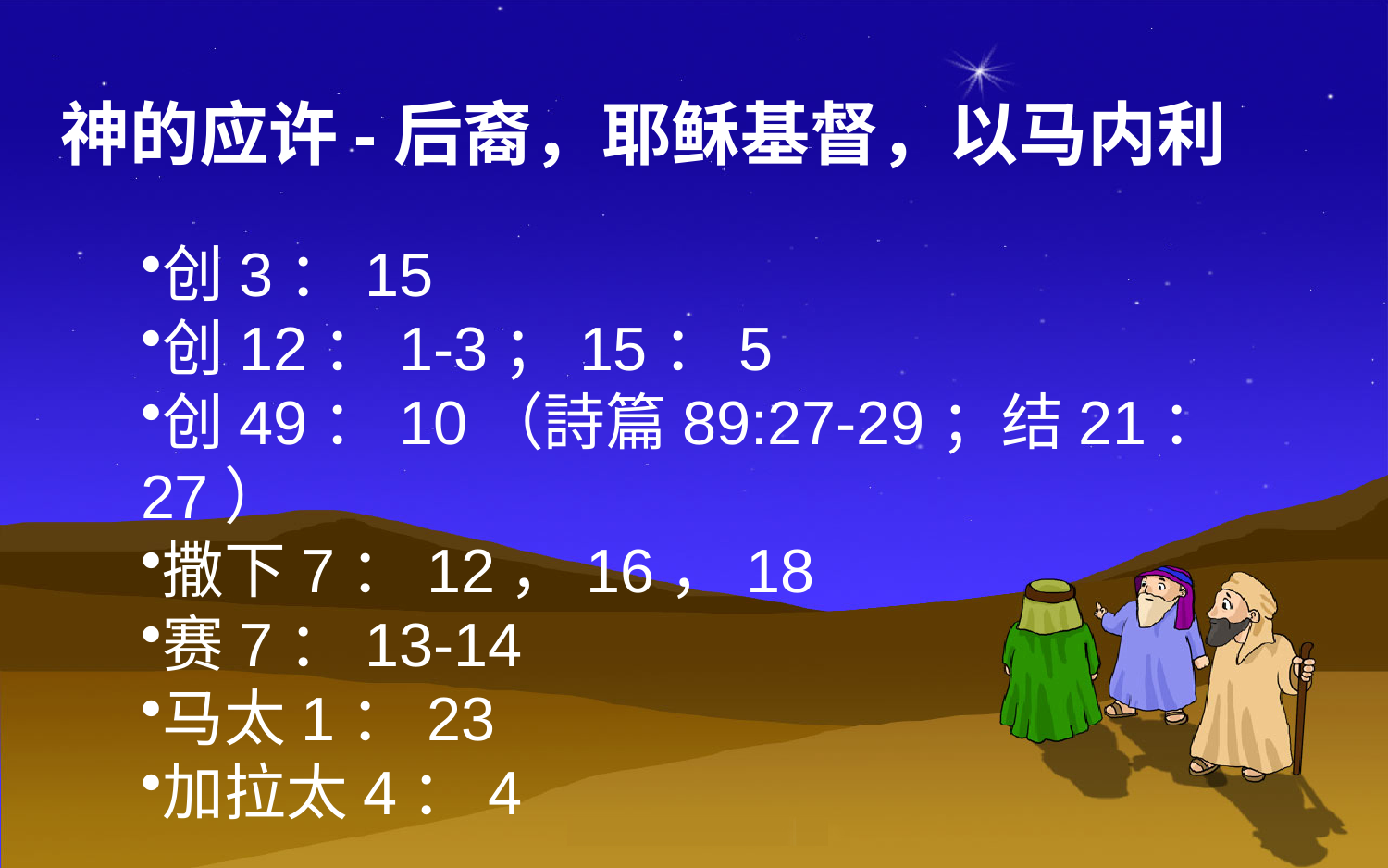

# 神的应许-后裔，耶稣基督，以马内利
创3：15
创12：1-3；15：5
创49：10（詩篇89:27-29；结21：27）
撒下7：12，16，18
赛7：13-14
马太1：23
加拉太4：4